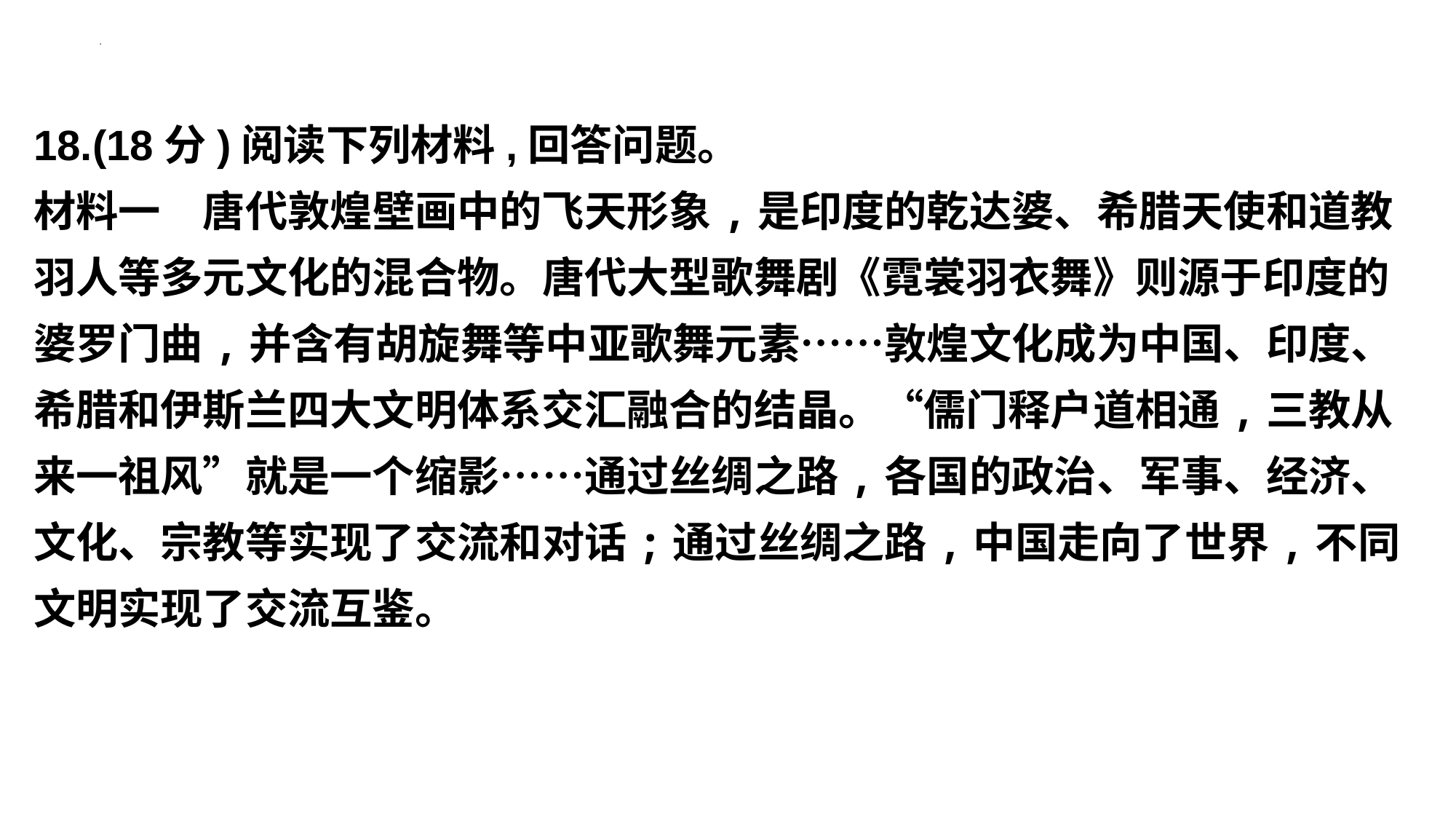

18.(18分)阅读下列材料,回答问题。
材料一　唐代敦煌壁画中的飞天形象,是印度的乾达婆、希腊天使和道教羽人等多元文化的混合物。唐代大型歌舞剧《霓裳羽衣舞》则源于印度的婆罗门曲,并含有胡旋舞等中亚歌舞元素……敦煌文化成为中国、印度、希腊和伊斯兰四大文明体系交汇融合的结晶。“儒门释户道相通,三教从来一祖风”就是一个缩影……通过丝绸之路,各国的政治、军事、经济、文化、宗教等实现了交流和对话;通过丝绸之路,中国走向了世界,不同文明实现了交流互鉴。